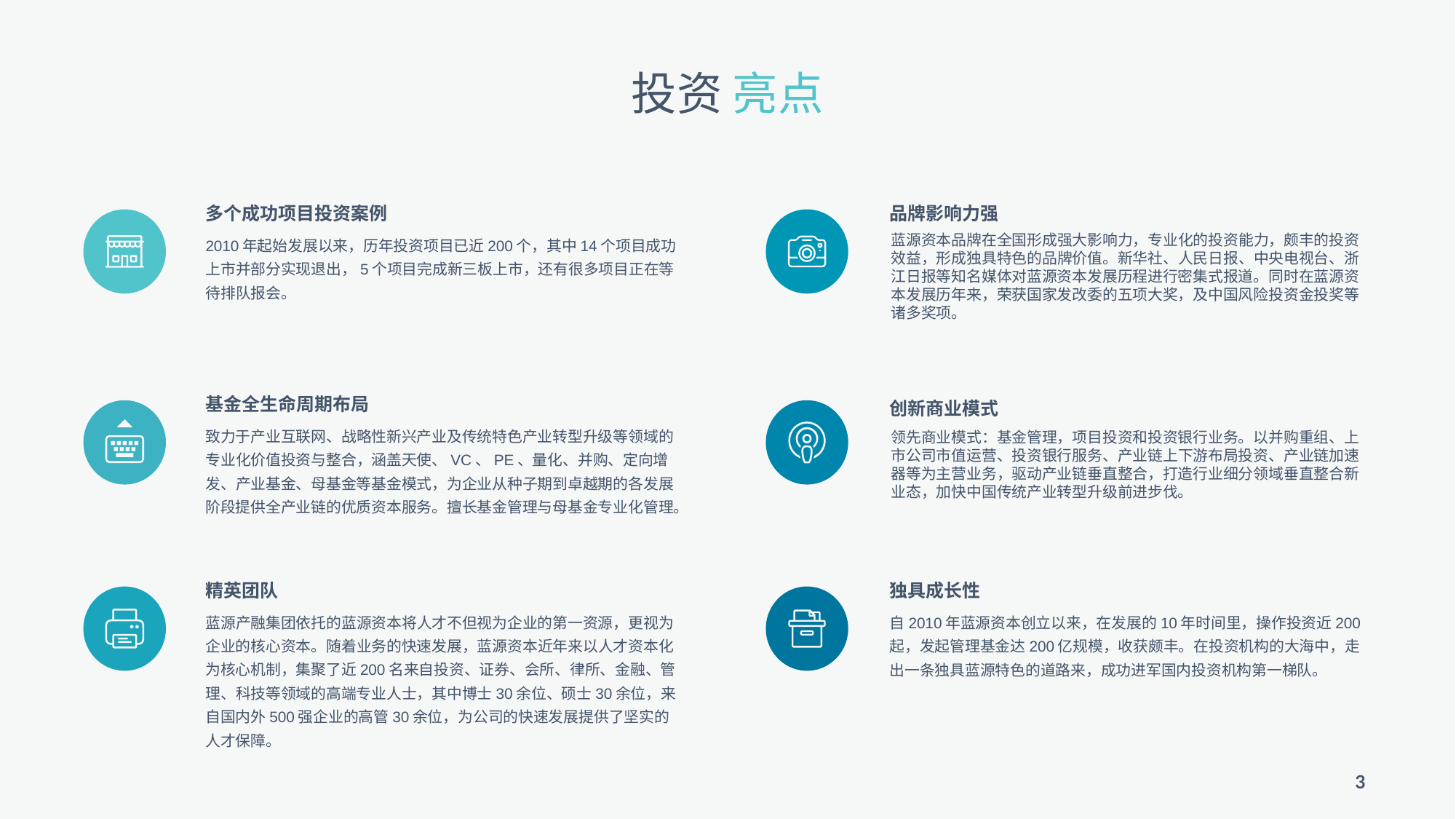

投资 亮点
多个成功项目投资案例
品牌影响力强

2010年起始发展以来，历年投资项目已近200个，其中14个项目成功上市并部分实现退出，5个项目完成新三板上市，还有很多项目正在等待排队报会。
蓝源资本品牌在全国形成强大影响力，专业化的投资能力，颇丰的投资效益，形成独具特色的品牌价值。新华社、人民日报、中央电视台、浙江日报等知名媒体对蓝源资本发展历程进行密集式报道。同时在蓝源资本发展历年来，荣获国家发改委的五项大奖，及中国风险投资金投奖等诸多奖项。

基金全生命周期布局
创新商业模式

致力于产业互联网、战略性新兴产业及传统特色产业转型升级等领域的专业化价值投资与整合，涵盖天使、VC、PE、量化、并购、定向增发、产业基金、母基金等基金模式，为企业从种子期到卓越期的各发展阶段提供全产业链的优质资本服务。擅长基金管理与母基金专业化管理。

领先商业模式：基金管理，项目投资和投资银行业务。以并购重组、上市公司市值运营、投资银行服务、产业链上下游布局投资、产业链加速器等为主营业务，驱动产业链垂直整合，打造行业细分领域垂直整合新业态，加快中国传统产业转型升级前进步伐。
精英团队
独具成长性

蓝源产融集团依托的蓝源资本将人才不但视为企业的第一资源，更视为企业的核心资本。随着业务的快速发展，蓝源资本近年来以人才资本化为核心机制，集聚了近200名来自投资、证券、会所、律所、金融、管理、科技等领域的高端专业人士，其中博士30余位、硕士30余位，来自国内外500强企业的高管30余位，为公司的快速发展提供了坚实的人才保障。
自2010年蓝源资本创立以来，在发展的10年时间里，操作投资近200起，发起管理基金达200亿规模，收获颇丰。在投资机构的大海中，走出一条独具蓝源特色的道路来，成功进军国内投资机构第一梯队。